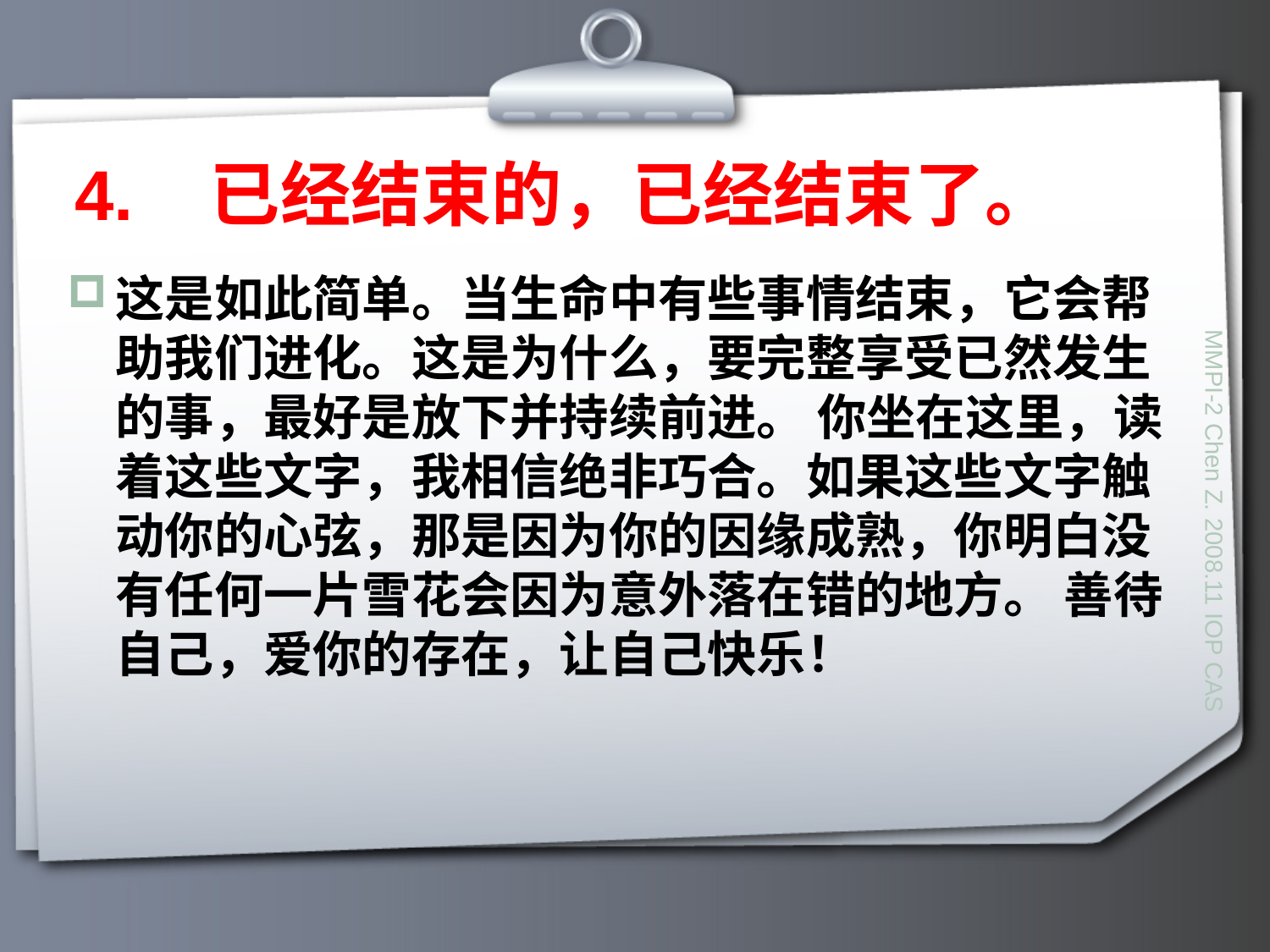

# 4.   已经结束的，已经结束了。
这是如此简单。当生命中有些事情结束，它会帮助我们进化。这是为什么，要完整享受已然发生的事，最好是放下并持续前进。 你坐在这里，读着这些文字，我相信绝非巧合。如果这些文字触动你的心弦，那是因为你的因缘成熟，你明白没有任何一片雪花会因为意外落在错的地方。 善待自己，爱你的存在，让自己快乐！